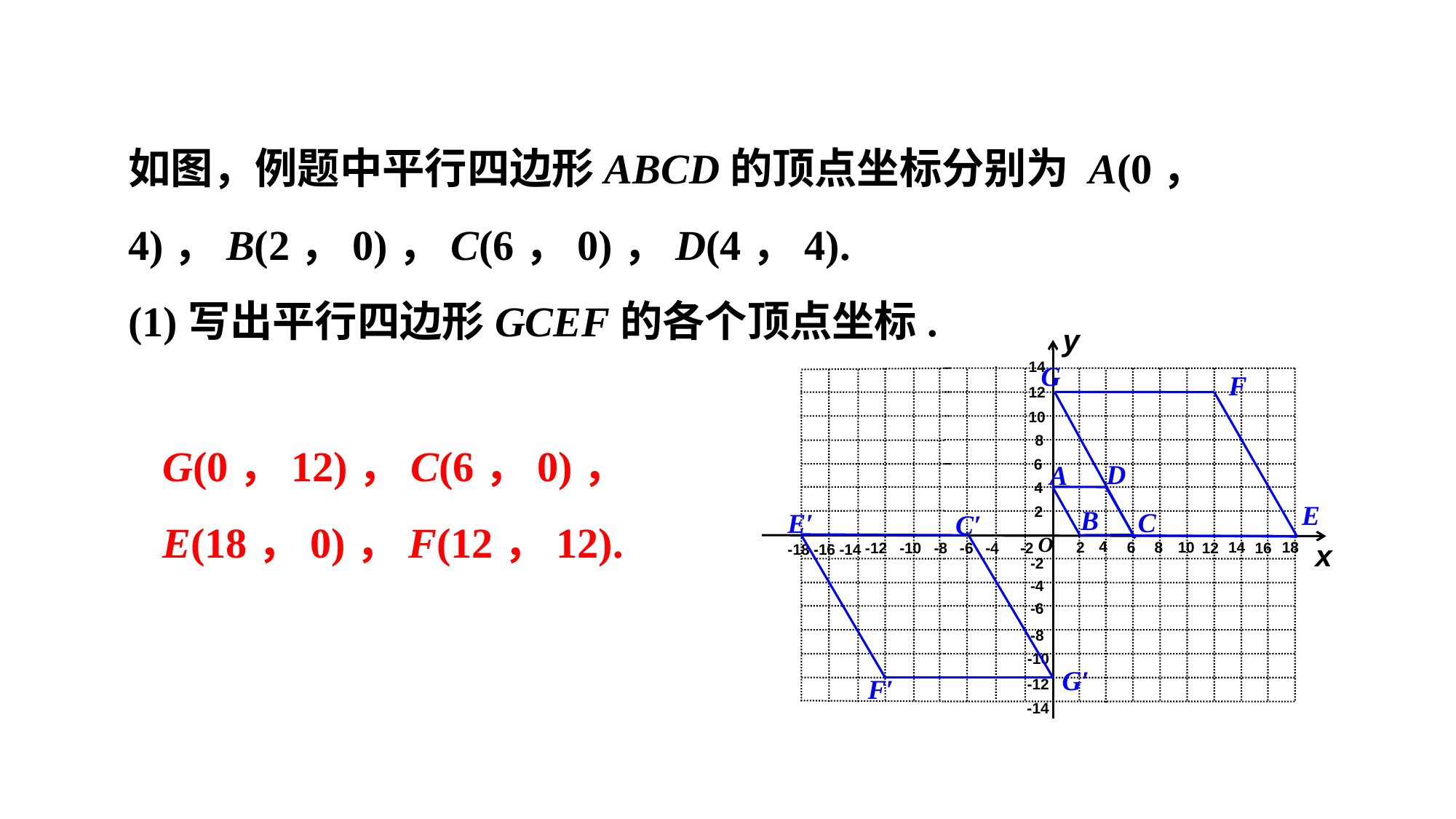

如图，例题中平行四边形ABCD的顶点坐标分别为 A(0，4)，B(2，0)，C(6，0)，D(4，4).
(1)写出平行四边形GCEF的各个顶点坐标.
y

14

12

10

8

6

4

2

x
4
2
6
8
10
12
-2
-2

-4

-6

-8

-10

-12

-14

G
F

G(0，12)，C(6，0)，
E(18，0)，F(12，12).

D
A

E
B
C
E′
C′

O
14
18
-12
-10
-4
16
-8
-6
-18
-14
-16

G′
F′